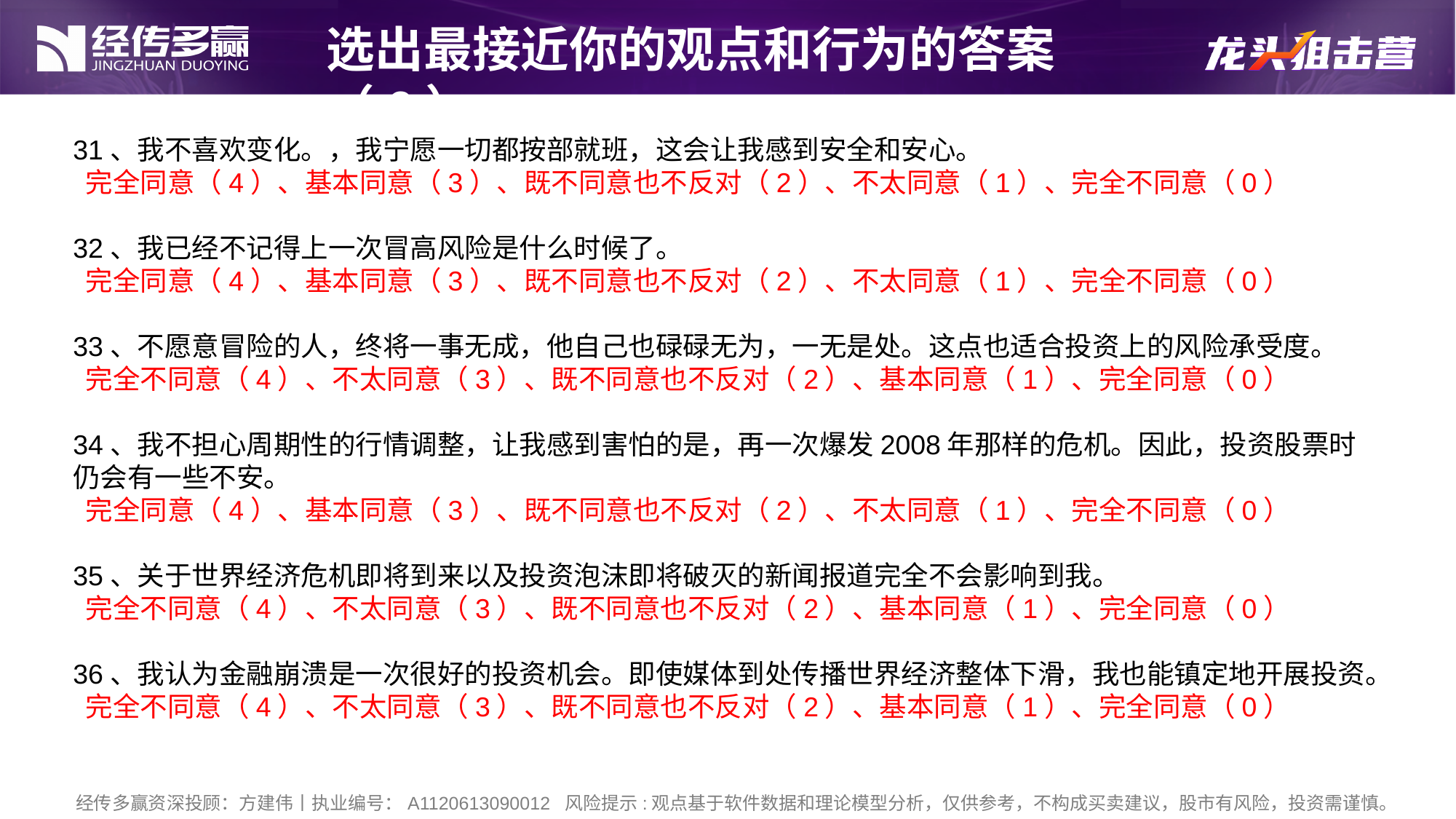

选出最接近你的观点和行为的答案（6）
31、我不喜欢变化。，我宁愿一切都按部就班，这会让我感到安全和安心。
 完全同意（4）、基本同意（3）、既不同意也不反对（2）、不太同意（1）、完全不同意（0）

32、我已经不记得上一次冒高风险是什么时候了。
 完全同意（4）、基本同意（3）、既不同意也不反对（2）、不太同意（1）、完全不同意（0）

33、不愿意冒险的人，终将一事无成，他自己也碌碌无为，一无是处。这点也适合投资上的风险承受度。
 完全不同意（4）、不太同意（3）、既不同意也不反对（2）、基本同意（1）、完全同意（0）

34、我不担心周期性的行情调整，让我感到害怕的是，再一次爆发2008年那样的危机。因此，投资股票时仍会有一些不安。
 完全同意（4）、基本同意（3）、既不同意也不反对（2）、不太同意（1）、完全不同意（0）

35、关于世界经济危机即将到来以及投资泡沫即将破灭的新闻报道完全不会影响到我。
 完全不同意（4）、不太同意（3）、既不同意也不反对（2）、基本同意（1）、完全同意（0）

36、我认为金融崩溃是一次很好的投资机会。即使媒体到处传播世界经济整体下滑，我也能镇定地开展投资。
 完全不同意（4）、不太同意（3）、既不同意也不反对（2）、基本同意（1）、完全同意（0）